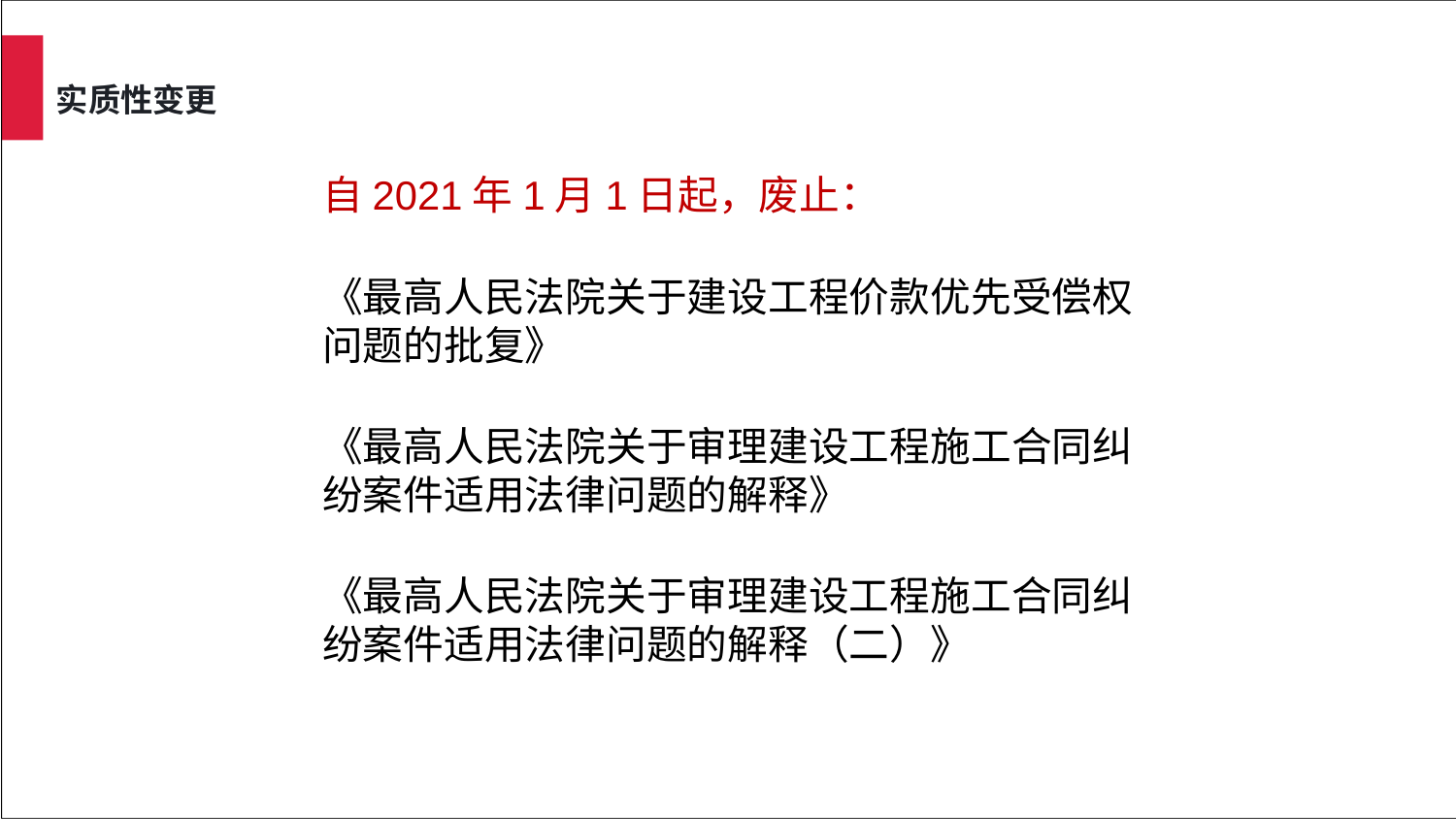

# 实质性变更
自2021年1月1日起，废止：

《最高人民法院关于建设工程价款优先受偿权问题的批复》

《最高人民法院关于审理建设工程施工合同纠纷案件适用法律问题的解释》

《最高人民法院关于审理建设工程施工合同纠纷案件适用法律问题的解释（二）》